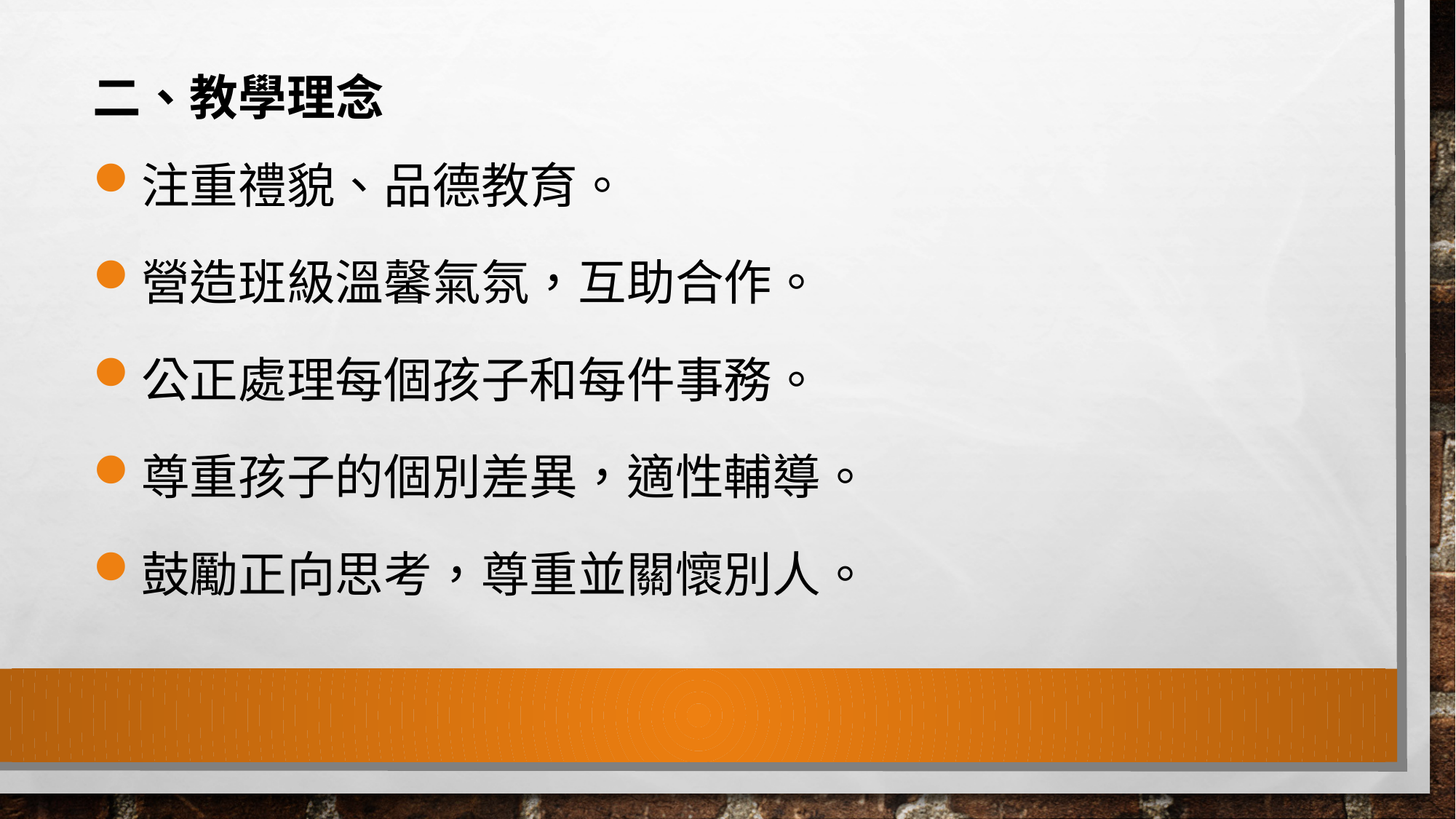

二、教學理念
注重禮貌、品德教育。
營造班級溫馨氣氛，互助合作。
公正處理每個孩子和每件事務。
尊重孩子的個別差異，適性輔導。
鼓勵正向思考，尊重並關懷別人。